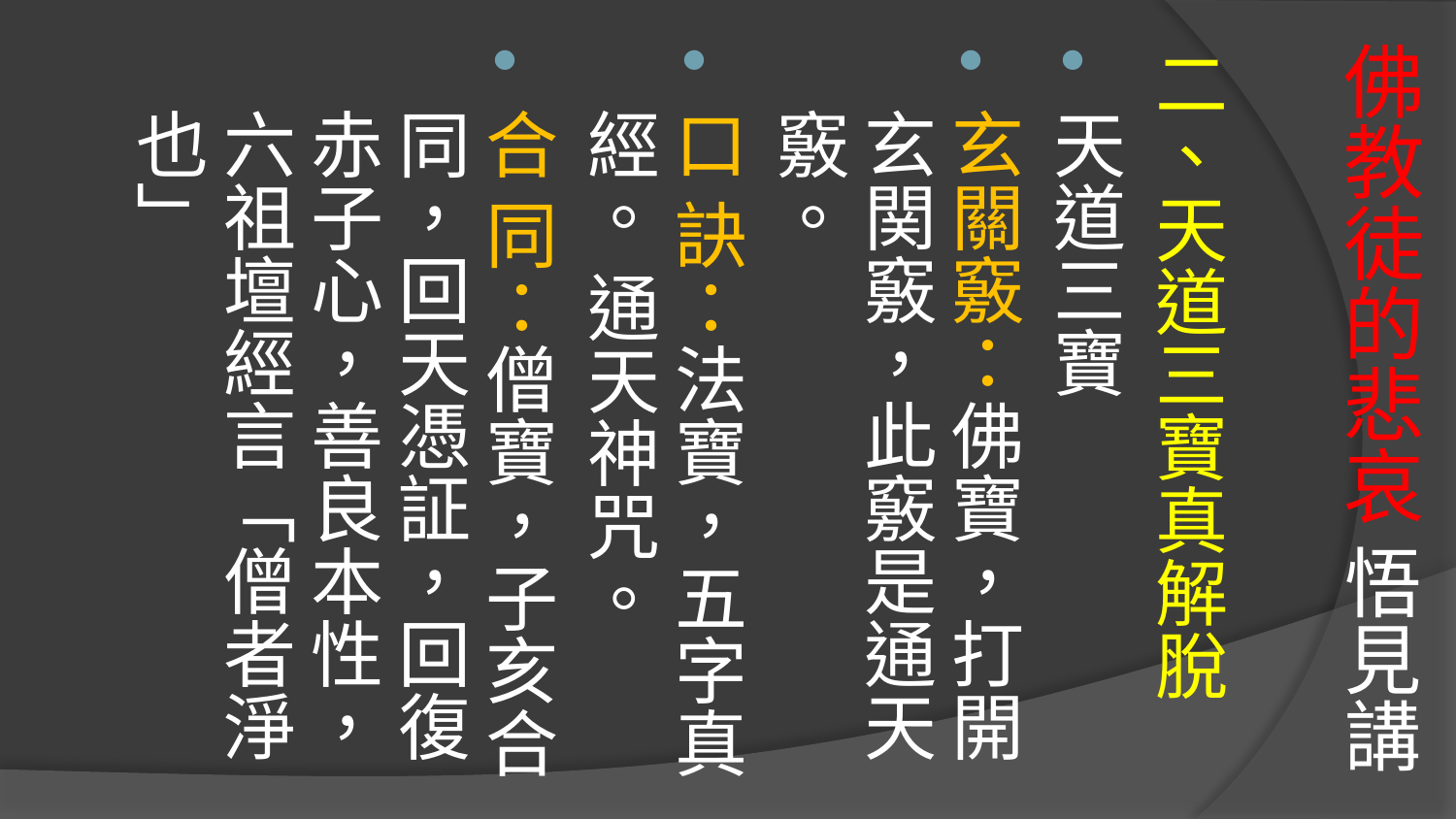

# 佛教徒的悲哀 悟見講
二、天道三寶真解脫
天道三寶
玄關竅：佛寶，打開玄関竅，此竅是通天竅。
口 訣：法寶，五字真經。 通天神咒。
合 同：僧寶，子亥合同，回天憑証，回復赤子心，善良本性，六祖壇經言「僧者淨也」